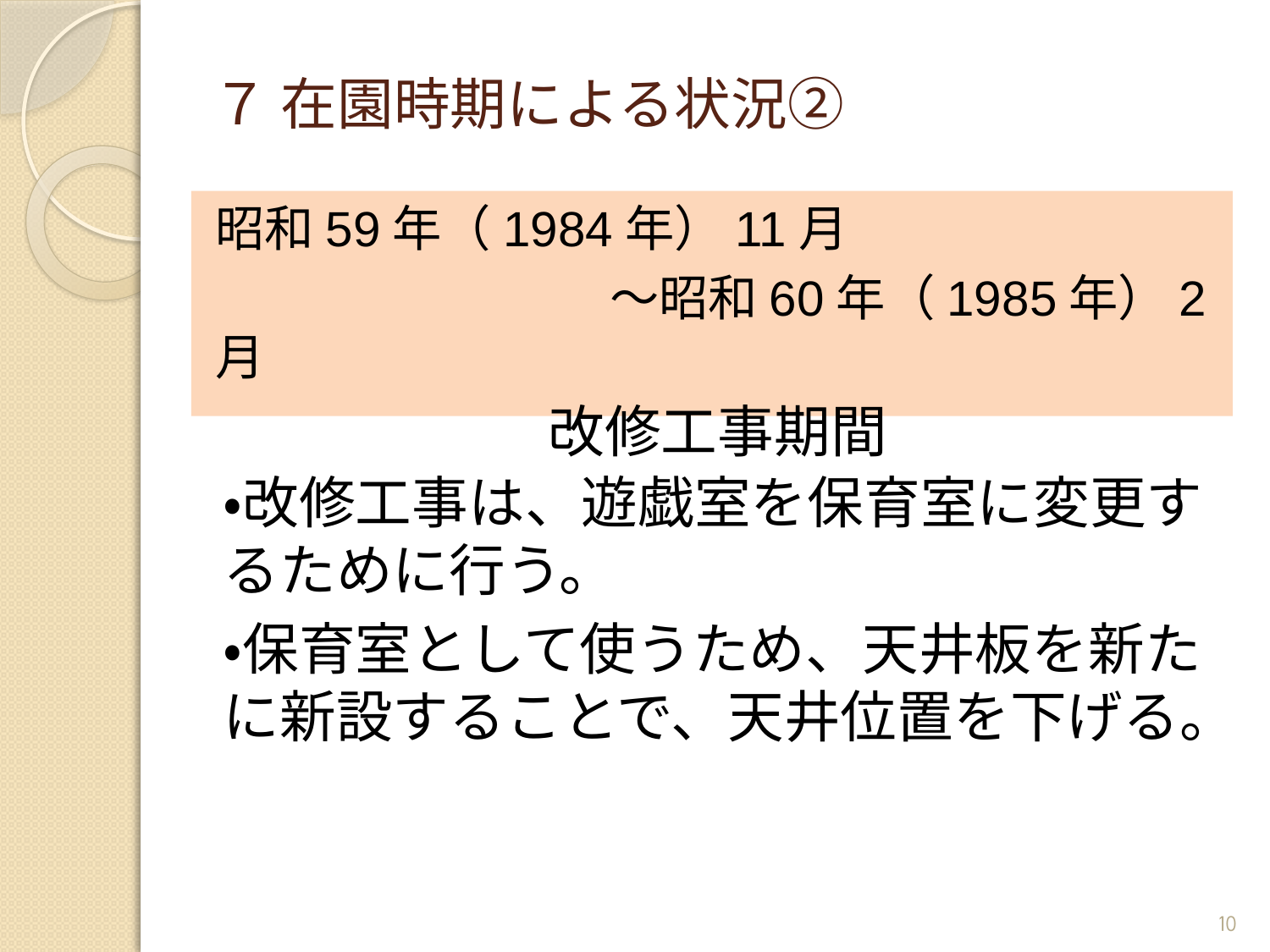

# ７ 在園時期による状況②
昭和59年（1984年）11月
　　　　　　　　～昭和60年（1985年）2月
改修工事期間
・改修工事は、遊戯室を保育室に変更するために行う。
・保育室として使うため、天井板を新たに新設することで、天井位置を下げる。

10